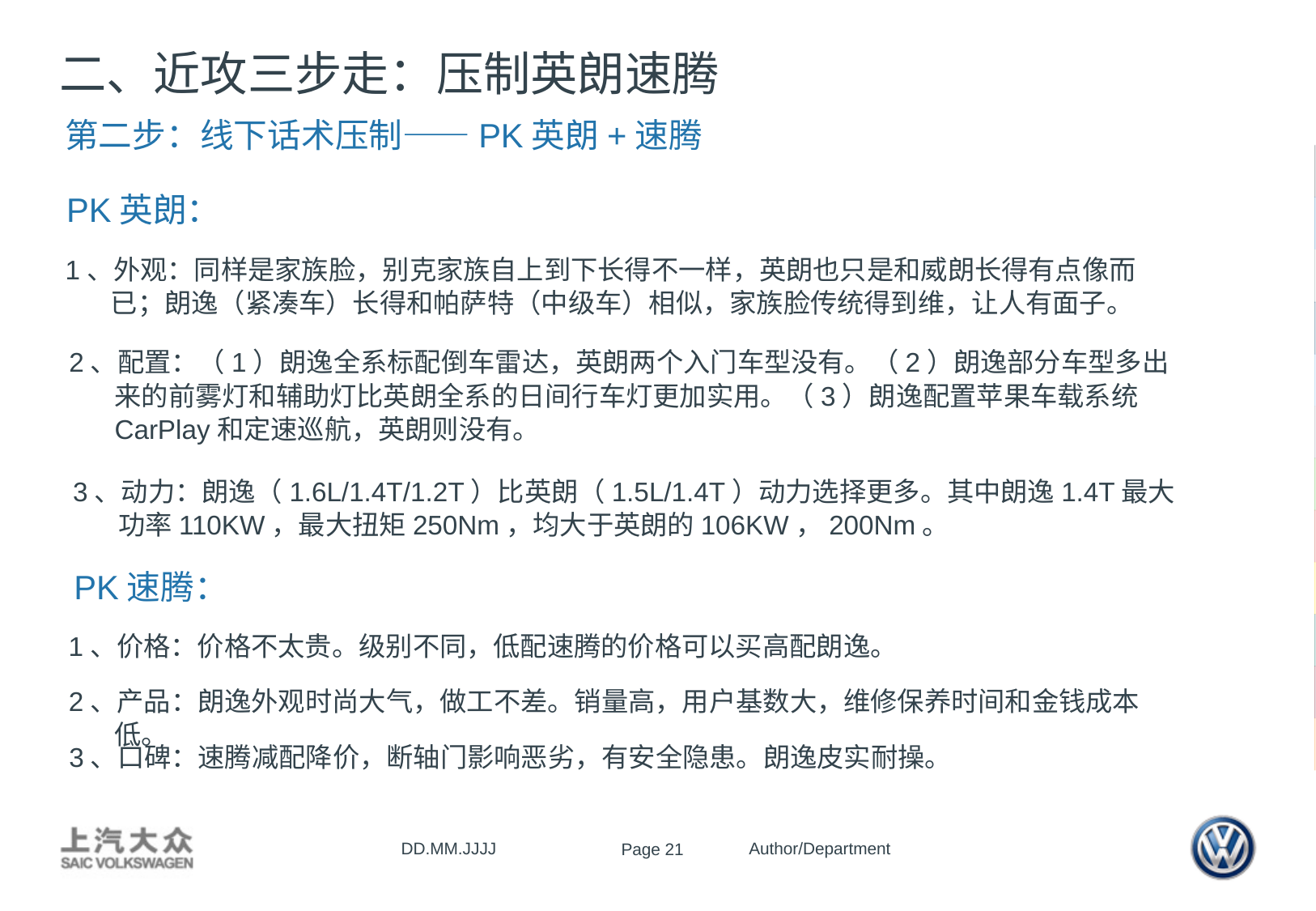

# 二、近攻三步走：压制英朗速腾
第二步：线下话术压制——PK英朗+速腾
PK英朗：
1、外观：同样是家族脸，别克家族自上到下长得不一样，英朗也只是和威朗长得有点像而已；朗逸（紧凑车）长得和帕萨特（中级车）相似，家族脸传统得到维，让人有面子。
2、配置：（1）朗逸全系标配倒车雷达，英朗两个入门车型没有。（2）朗逸部分车型多出来的前雾灯和辅助灯比英朗全系的日间行车灯更加实用。（3）朗逸配置苹果车载系统CarPlay和定速巡航，英朗则没有。
3、动力：朗逸（1.6L/1.4T/1.2T）比英朗（1.5L/1.4T）动力选择更多。其中朗逸1.4T最大功率110KW，最大扭矩250Nm，均大于英朗的106KW，200Nm。
PK速腾：
1、价格：价格不太贵。级别不同，低配速腾的价格可以买高配朗逸。
2、产品：朗逸外观时尚大气，做工不差。销量高，用户基数大，维修保养时间和金钱成本低。
3、口碑：速腾减配降价，断轴门影响恶劣，有安全隐患。朗逸皮实耐操。
DD.MM.JJJJ
Page 21
Author/Department